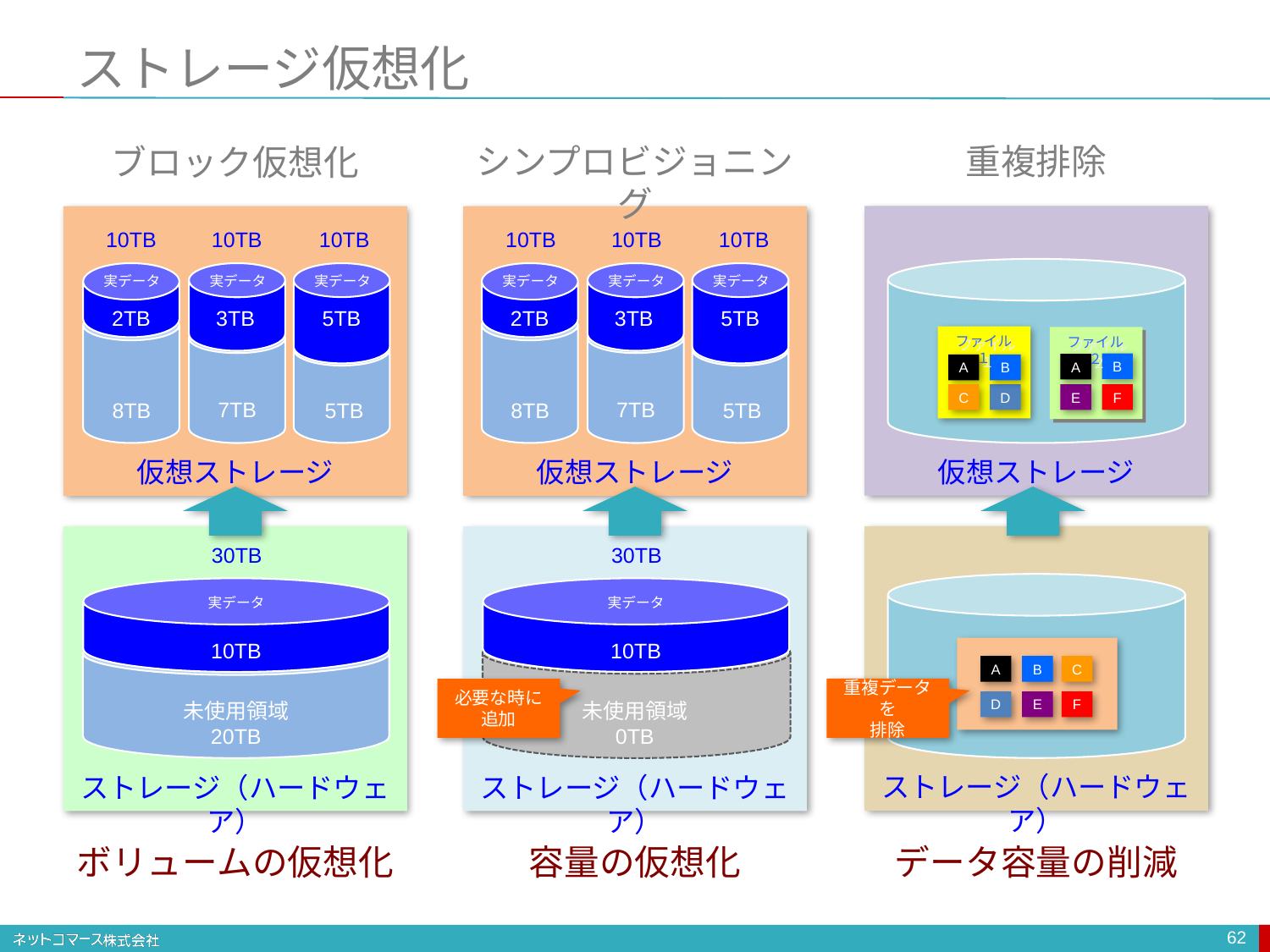

# ストレージ仮想化
重複排除
ブロック仮想化
シンプロビジョニング

10TB
10TB
10TB
10TB
10TB
10TB

実データ
実データ
実データ
実データ
実データ
実データ
3TB
5TB
3TB
5TB
2TB
2TB

ファイル１

ファイル２

B
A
A
B
C
D
E
F
7TB
7TB
8TB
5TB
8TB
5TB
仮想ストレージ
仮想ストレージ
仮想ストレージ

30TB
30TB

実データ
実データ

10TB

10TB

A
B
C
重複データを
排除
必要な時に
追加
未使用領域
20TB
未使用領域
0TB

D
E
F
ストレージ（ハードウェア）
ストレージ（ハードウェア）
ストレージ（ハードウェア）
データ容量の削減
ボリュームの仮想化
容量の仮想化
62